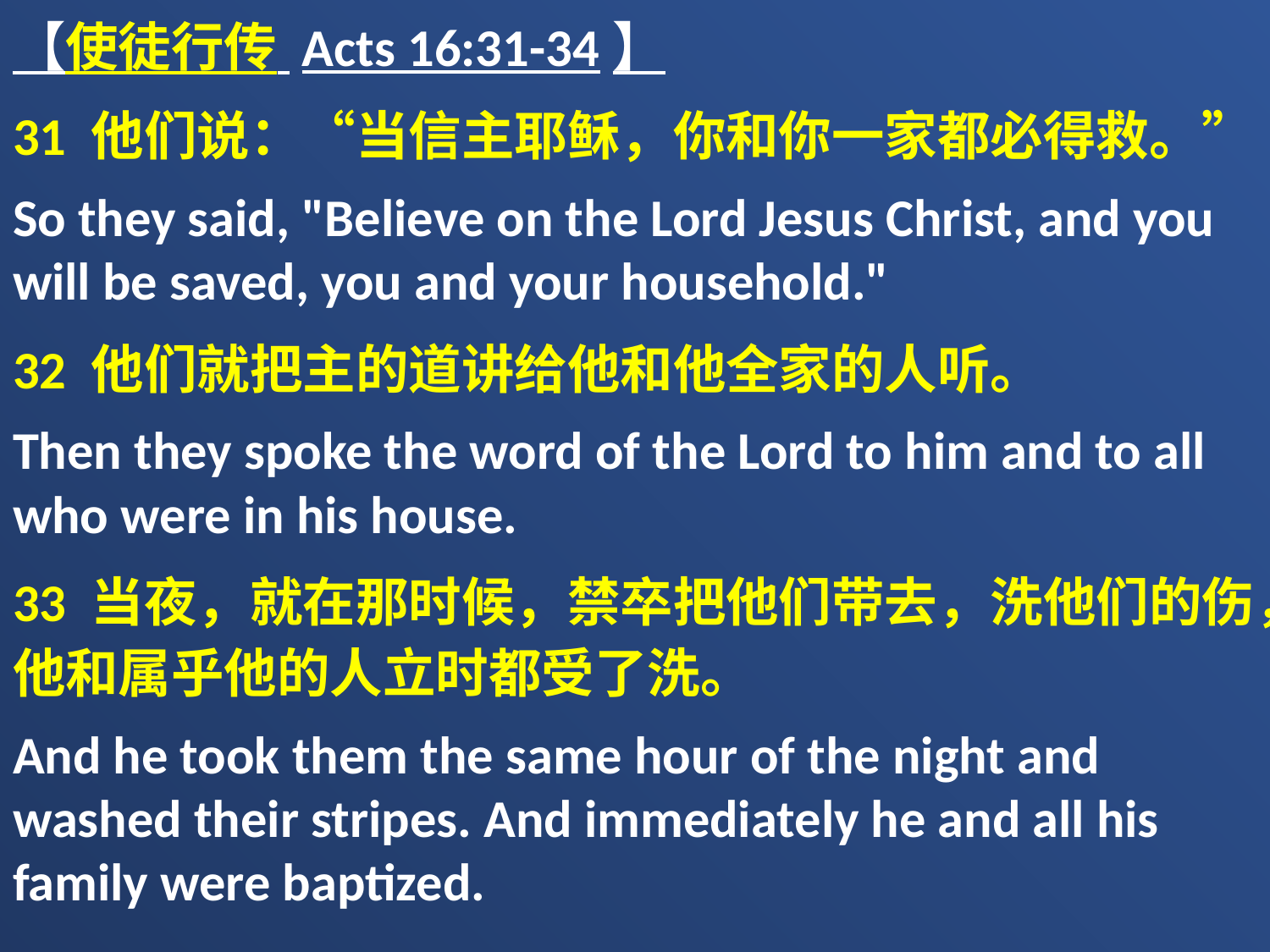

【使徒行传 Acts 16:31-34】
31 他们说：“当信主耶稣，你和你一家都必得救。”
So they said, "Believe on the Lord Jesus Christ, and you will be saved, you and your household."
32 他们就把主的道讲给他和他全家的人听。
Then they spoke the word of the Lord to him and to all who were in his house.
33 当夜，就在那时候，禁卒把他们带去，洗他们的伤，他和属乎他的人立时都受了洗。
And he took them the same hour of the night and washed their stripes. And immediately he and all his family were baptized.